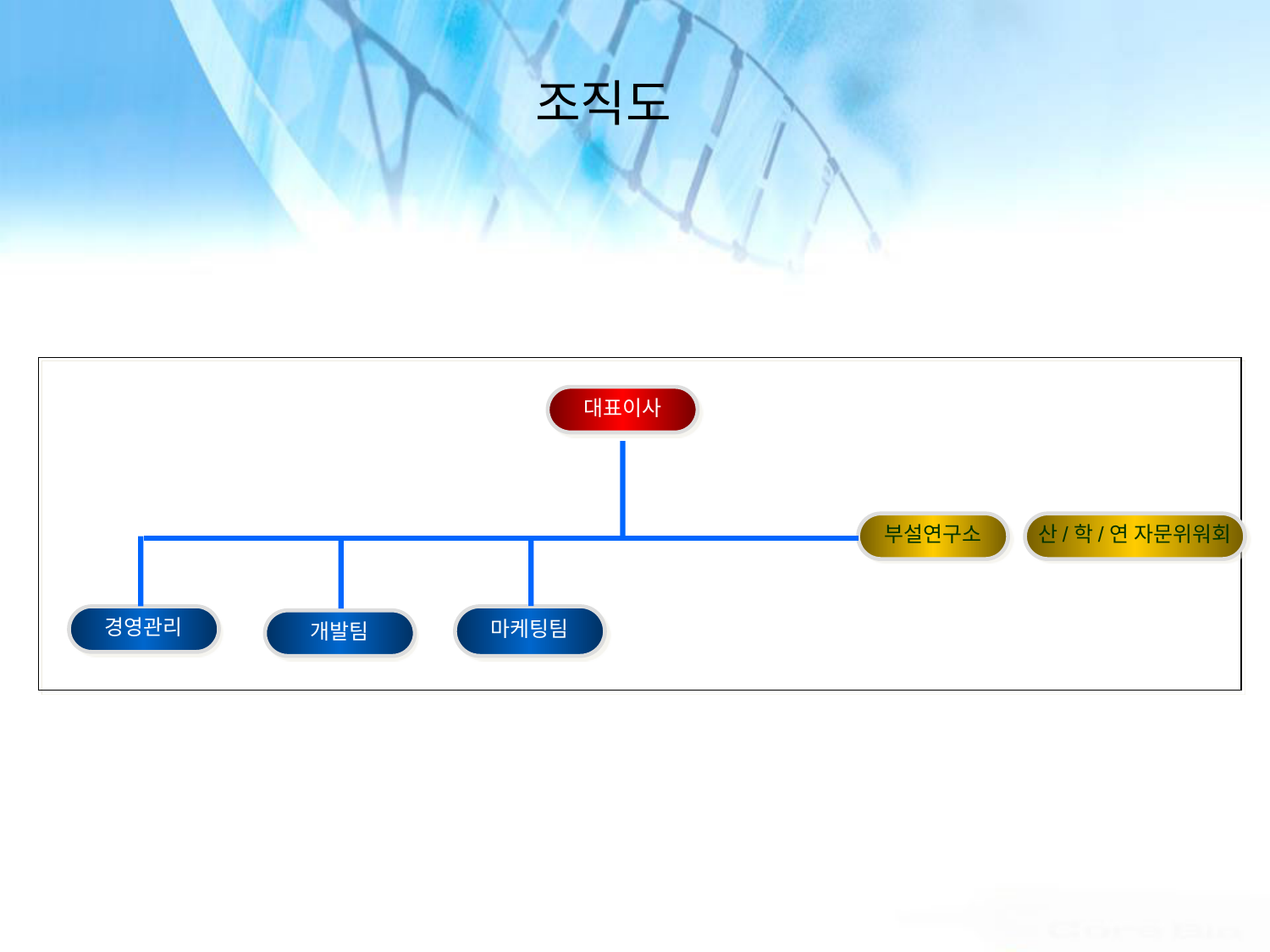

조직도

대표이사

부설연구소
산/학/연 자문위워회

경영관리
마케팅팀
개발팀